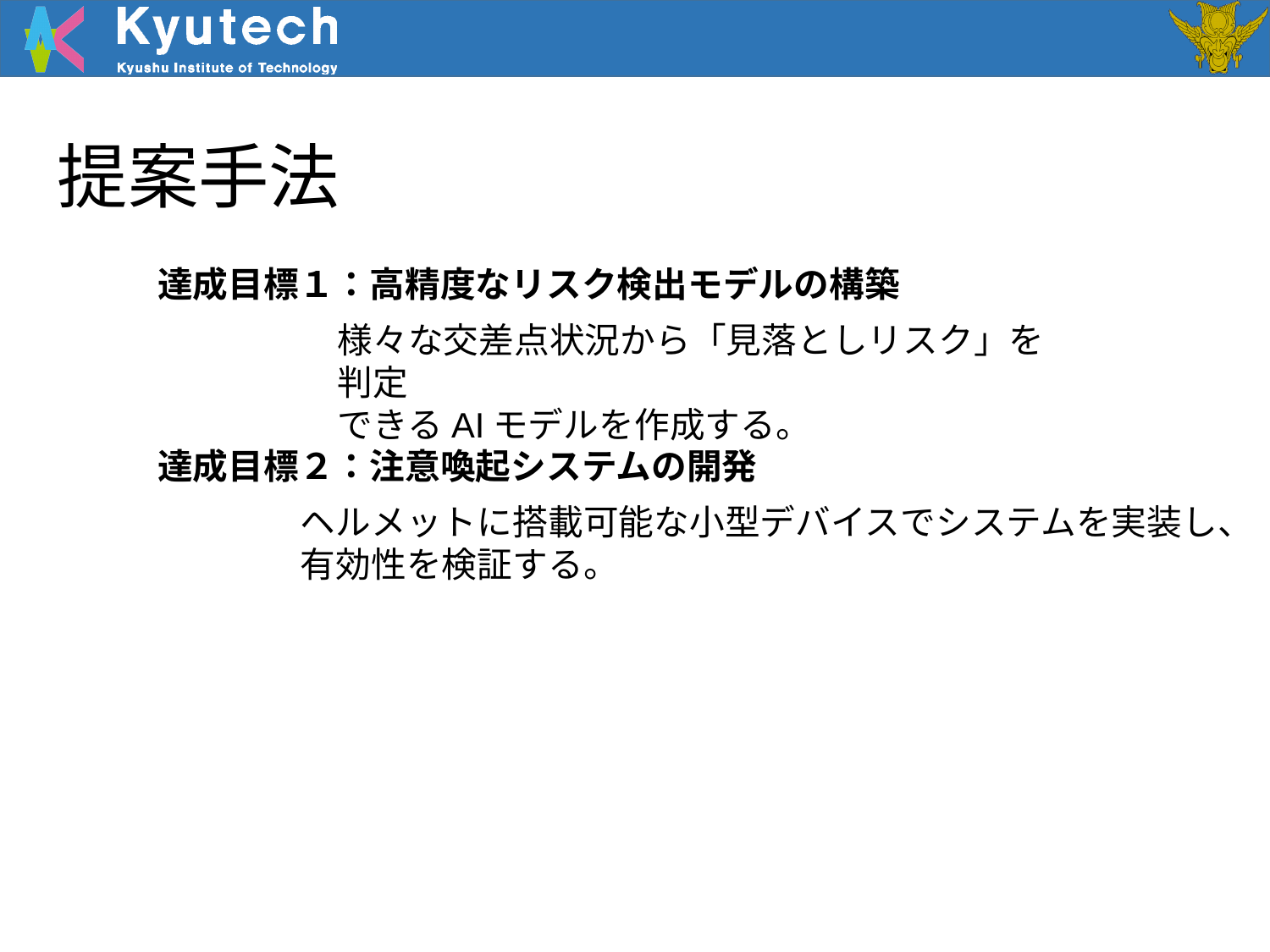

提案手法
達成目標１：高精度なリスク検出モデルの構築
様々な交差点状況から「見落としリスク」を判定
できるAIモデルを作成する。
達成目標２：注意喚起システムの開発
ヘルメットに搭載可能な小型デバイスでシステムを実装し、
有効性を検証する。